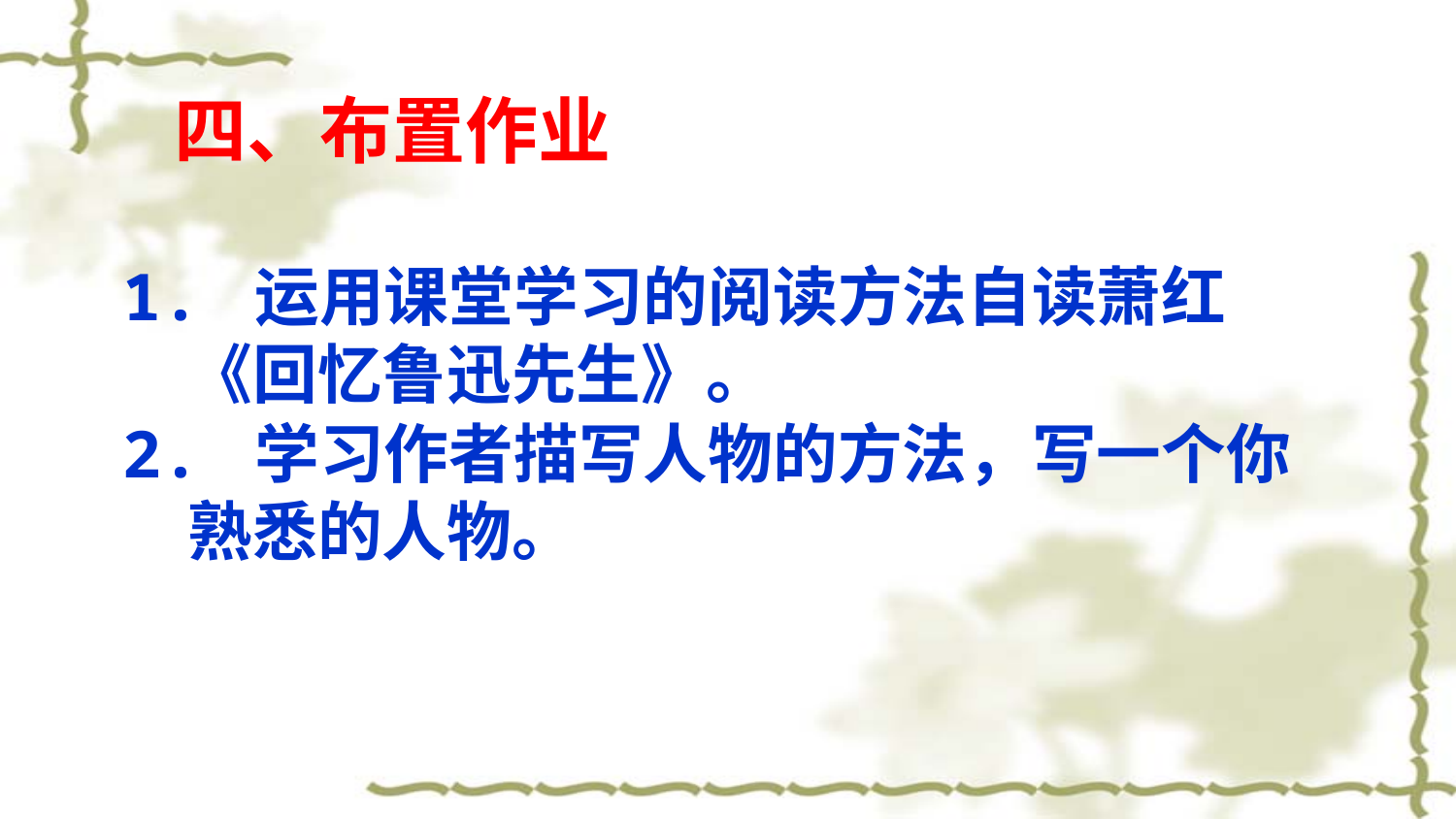

四、布置作业
1. 运用课堂学习的阅读方法自读萧红《回忆鲁迅先生》。
2. 学习作者描写人物的方法，写一个你熟悉的人物。